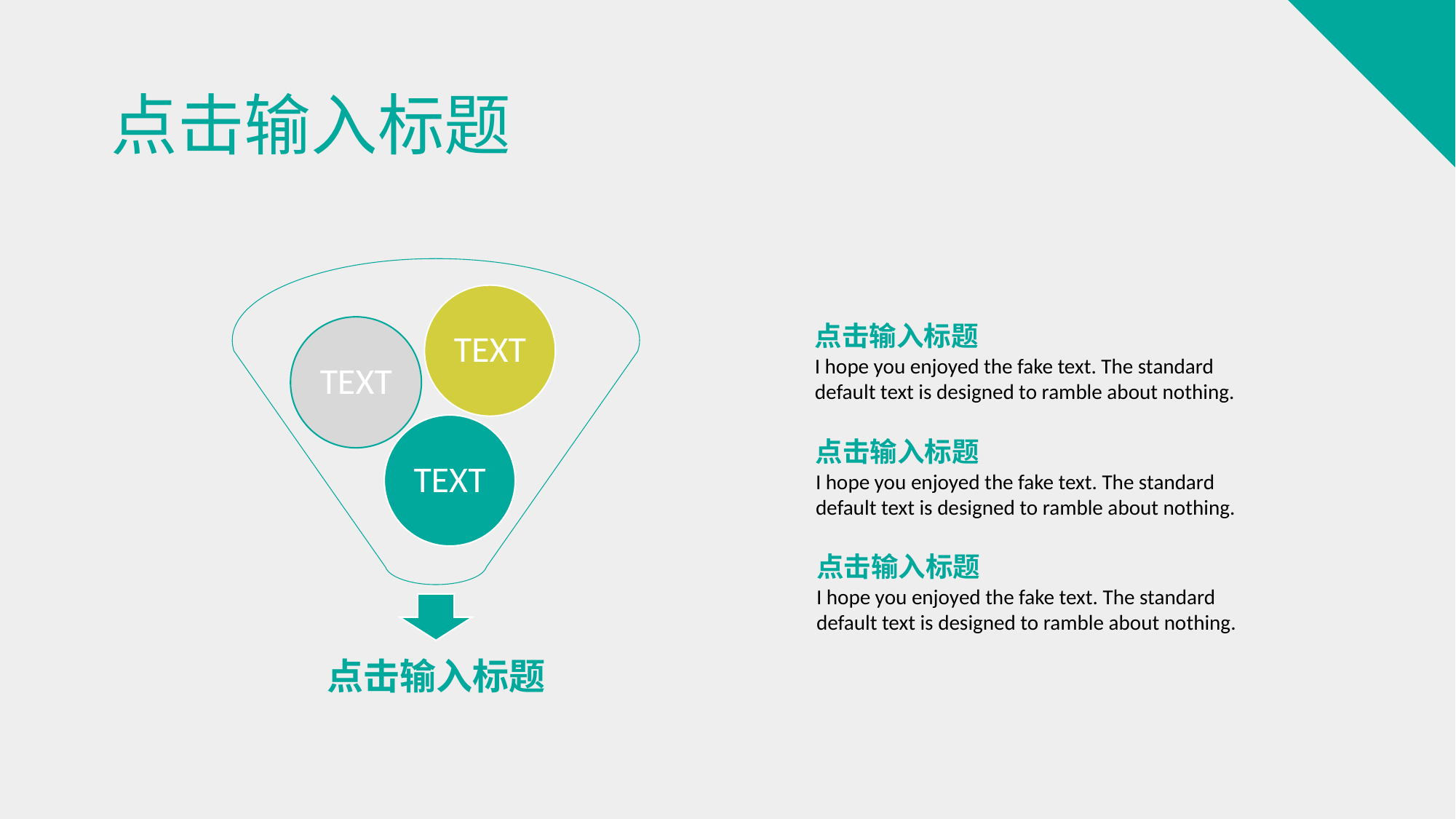

点击输入标题

TEXT
点击输入标题
TEXT
I hope you enjoyed the fake text. The standard default text is designed to ramble about nothing.
TEXT
点击输入标题
I hope you enjoyed the fake text. The standard default text is designed to ramble about nothing.
点击输入标题
I hope you enjoyed the fake text. The standard default text is designed to ramble about nothing.

点击输入标题